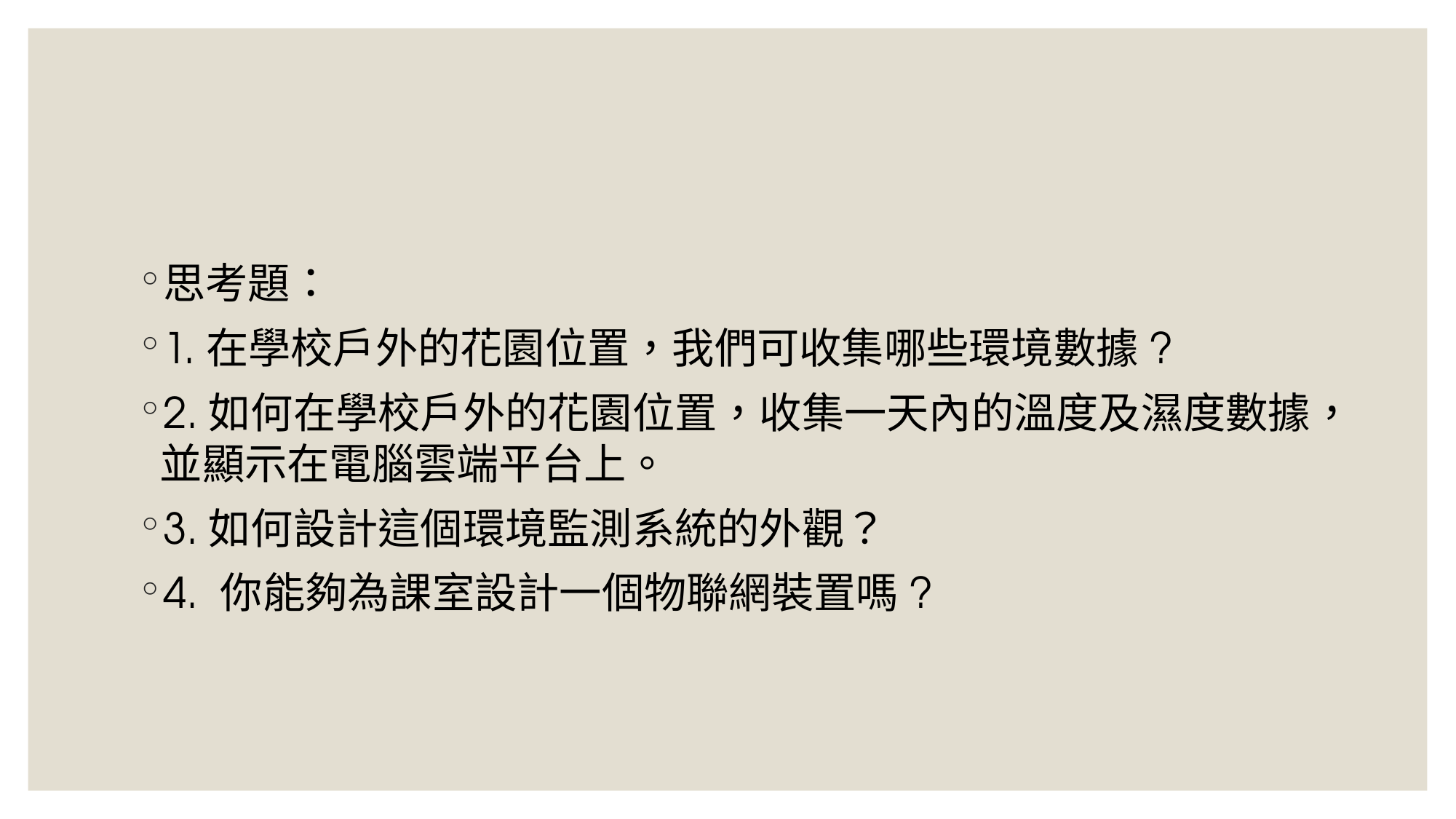

#
思考題：
1.在學校戶外的花園位置，我們可收集哪些環境數據?
2.如何在學校戶外的花園位置，收集一天內的溫度及濕度數據，並顯示在電腦雲端平台上。
3.如何設計這個環境監測系統的外觀？
4. 你能夠為課室設計一個物聯網裝置嗎?